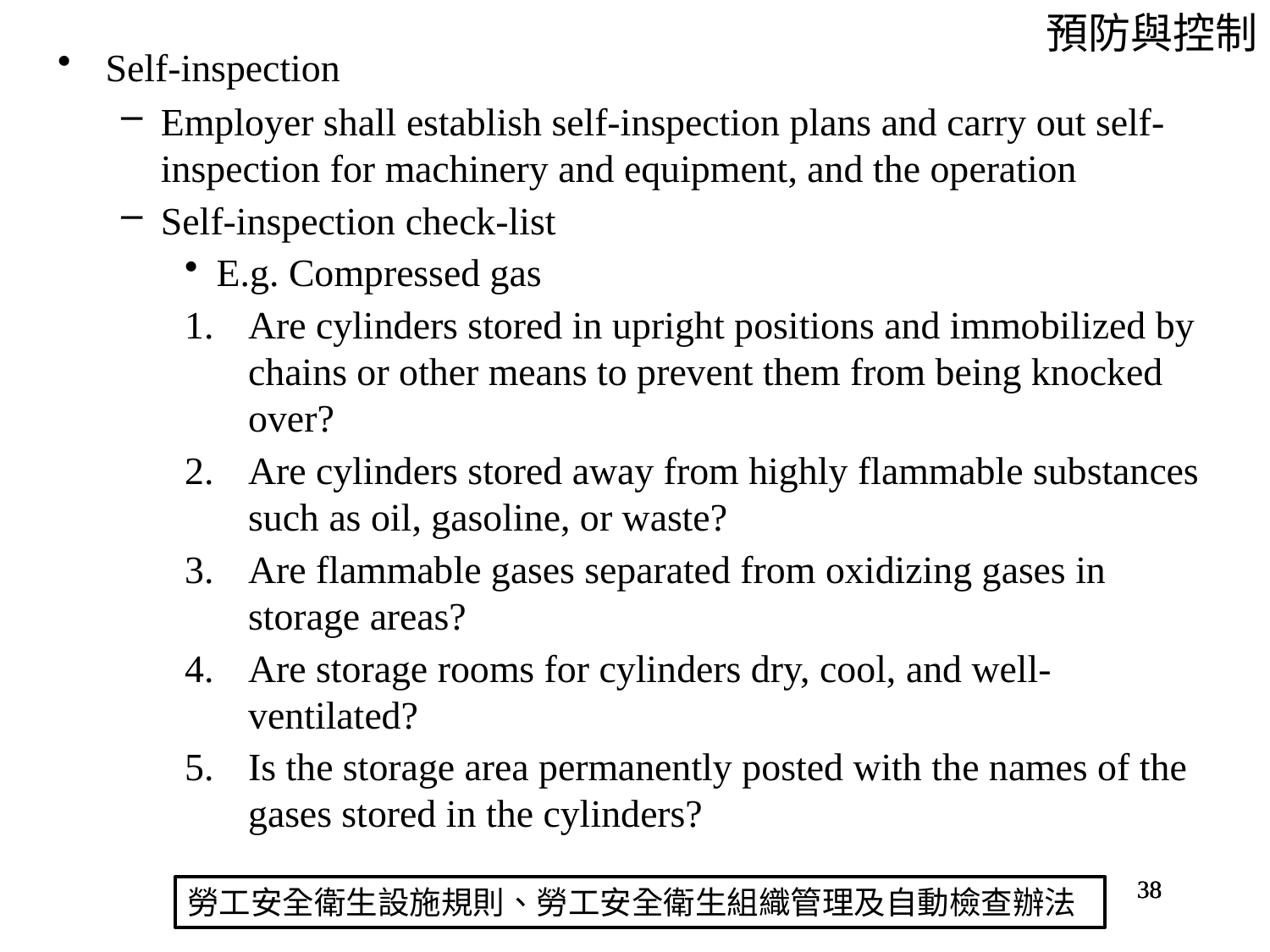

預防與控制
Self-inspection
Employer shall establish self-inspection plans and carry out self-inspection for machinery and equipment, and the operation
Self-inspection check-list
E.g. Compressed gas
Are cylinders stored in upright positions and immobilized by chains or other means to prevent them from being knocked over?
Are cylinders stored away from highly flammable substances such as oil, gasoline, or waste?
Are flammable gases separated from oxidizing gases in storage areas?
Are storage rooms for cylinders dry, cool, and well- ventilated?
Is the storage area permanently posted with the names of the gases stored in the cylinders?
#
38
38
38
勞工安全衛生設施規則、勞工安全衛生組織管理及自動檢查辦法